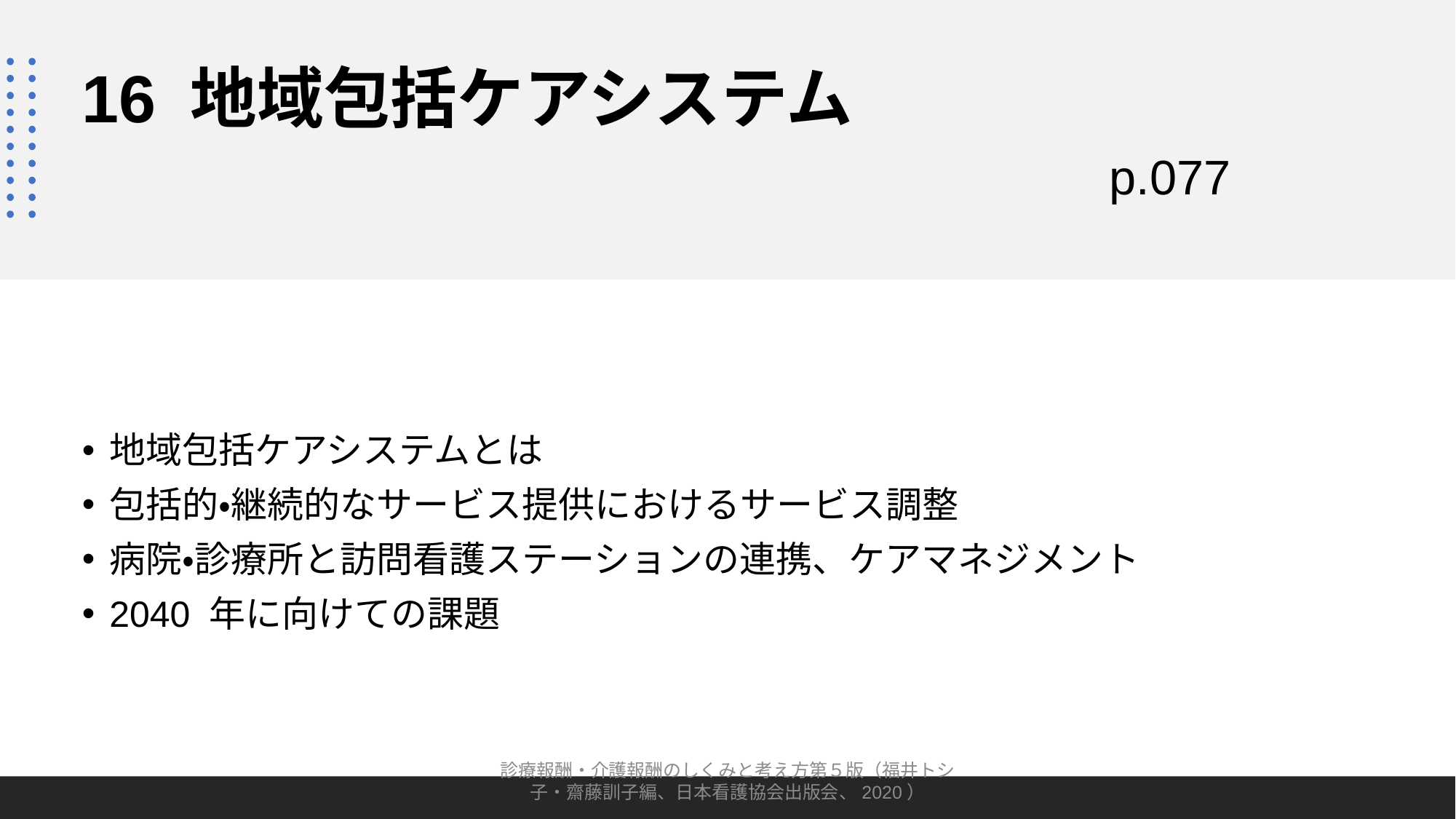

# 16 地域包括ケアシステム p.077

地域包括ケアシステムとは
包括的・継続的なサービス提供におけるサービス調整
病院・診療所と訪問看護ステーションの連携、ケアマネジメント
2040 年に向けての課題
診療報酬・介護報酬のしくみと考え方第５版（福井トシ子・齋藤訓子編、日本看護協会出版会、2020）